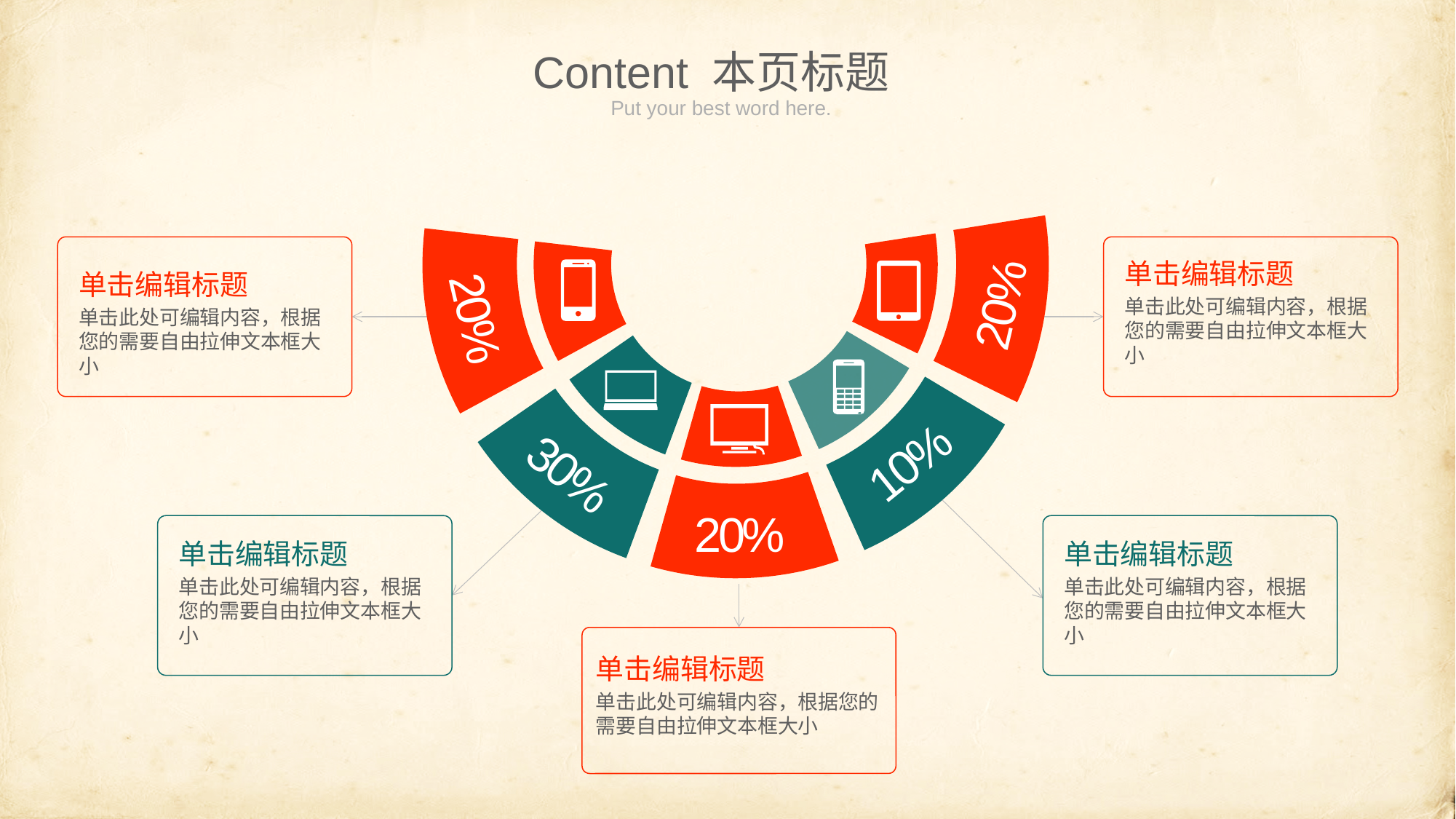

Content 本页标题
Put your best word here.

单击编辑标题
单击此处可编辑内容，根据您的需要自由拉伸文本框大小

单击编辑标题
单击此处可编辑内容，根据您的需要自由拉伸文本框大小
20%
20%

10%
30%

20%

单击编辑标题
单击此处可编辑内容，根据您的需要自由拉伸文本框大小

单击编辑标题
单击此处可编辑内容，根据您的需要自由拉伸文本框大小

单击编辑标题
单击此处可编辑内容，根据您的需要自由拉伸文本框大小